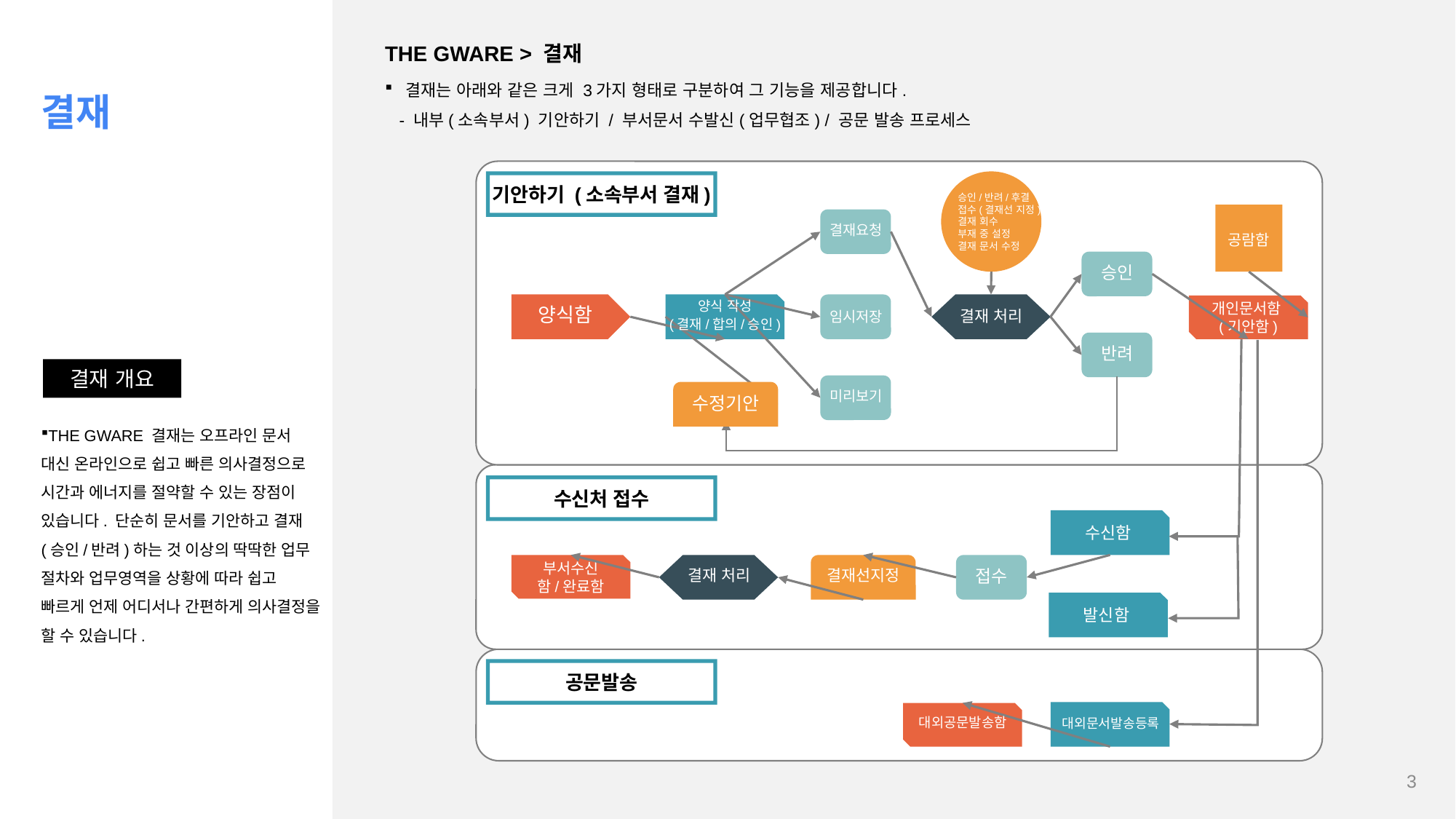

THE GWARE > 결재
결재는 아래와 같은 크게 3가지 형태로 구분하여 그 기능을 제공합니다.
   - 내부(소속부서) 기안하기 / 부서문서 수발신(업무협조) / 공문 발송 프로세스
결재

기안하기 (소속부서 결재)

승인/반려/후결
접수(결재선 지정)
결재 회수
부재 중 설정
결재 문서 수정

공람함

결재요청
승인
양식함

개인문서함(기안함)
양식 작성
(결재/합의/승인)
결재 처리
임시저장
반려

결재 개요

수정기안
미리보기
THE GWARE 결재는 오프라인 문서 대신 온라인으로 쉽고 빠른 의사결정으로 시간과 에너지를 절약할 수 있는 장점이 있습니다. 단순히 문서를 기안하고 결재(승인/반려)하는 것 이상의 딱딱한 업무 절차와 업무영역을 상황에 따라 쉽고 빠르게 언제 어디서나 간편하게 의사결정을 할 수 있습니다.

수신처 접수
수신함

부서수신함/완료함

접수
결재 처리
결재선지정
발신함

공문발송

대외공문발송함
대외문서발송등록